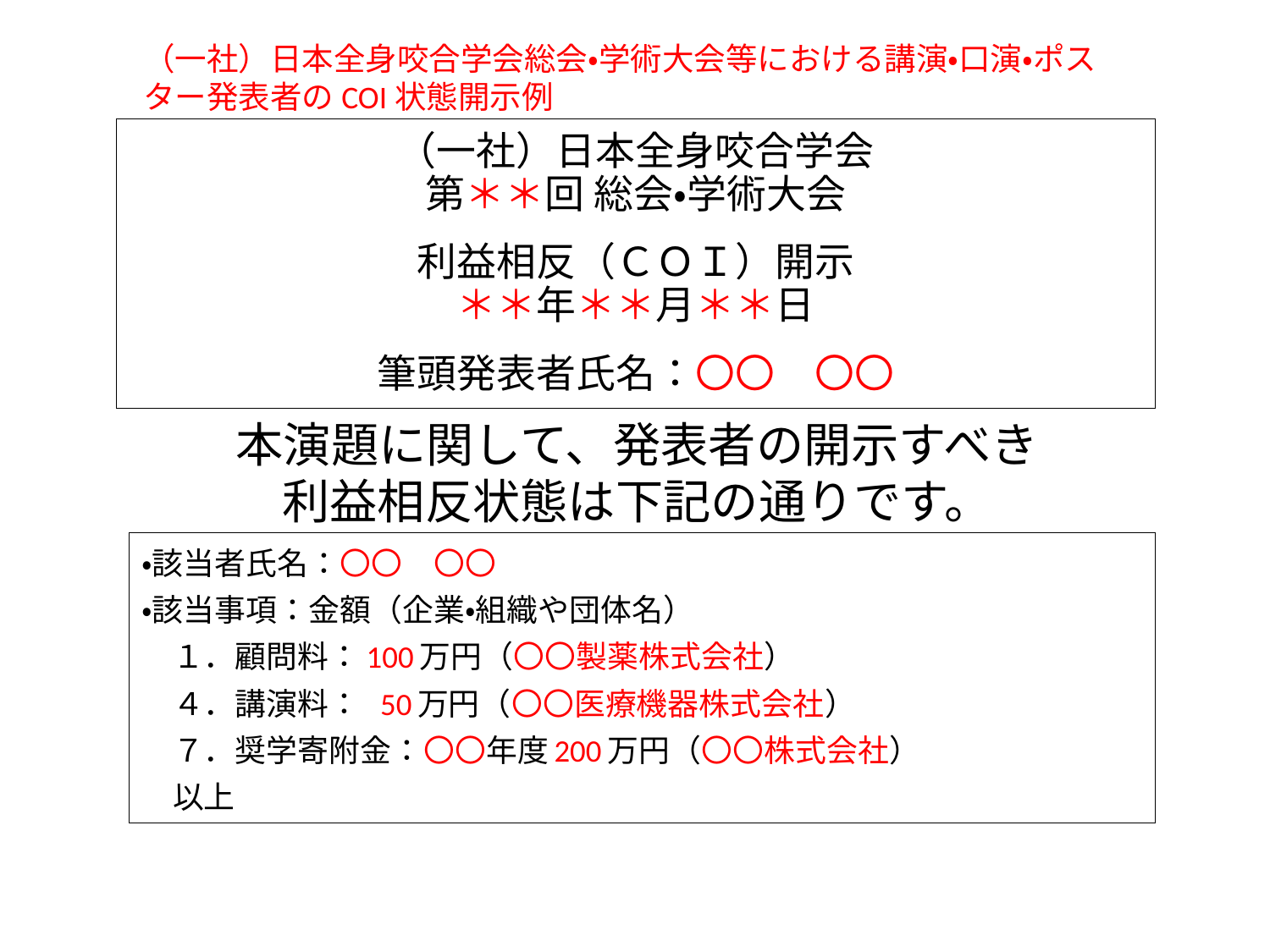

（一社）日本全身咬合学会総会・学術大会等における講演・口演・ポスター発表者のCOI状態開示例
# （一社）日本全身咬合学会 第＊＊回 総会・学術大会 利益相反（ＣＯＩ）開示 ＊＊年＊＊月＊＊日 筆頭発表者氏名：〇〇　〇〇
本演題に関して、発表者の開示すべき
利益相反状態は下記の通りです。
・該当者氏名：〇〇　〇〇
・該当事項：金額（企業・組織や団体名）
　１．顧問料：100万円（〇〇製薬株式会社）
　４．講演料：  50万円（〇〇医療機器株式会社）
　７．奨学寄附金：〇〇年度200万円（〇〇株式会社）
　以上